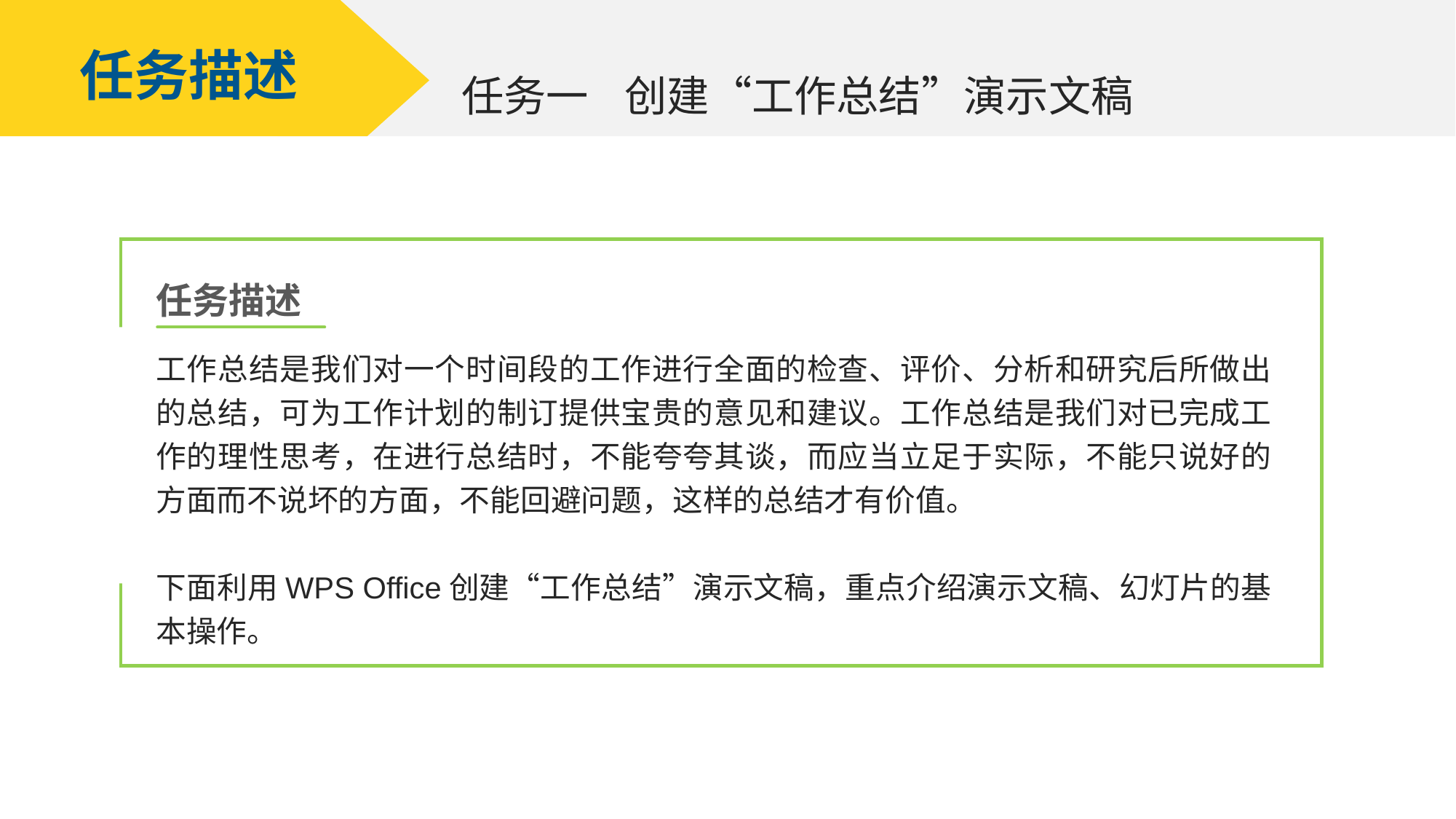

任务描述
创建“工作总结”演示文稿
任务一

任务描述

工作总结是我们对一个时间段的工作进行全面的检查、评价、分析和研究后所做出的总结，可为工作计划的制订提供宝贵的意见和建议。工作总结是我们对已完成工作的理性思考，在进行总结时，不能夸夸其谈，而应当立足于实际，不能只说好的方面而不说坏的方面，不能回避问题，这样的总结才有价值。

下面利用WPS Office创建“工作总结”演示文稿，重点介绍演示文稿、幻灯片的基本操作。